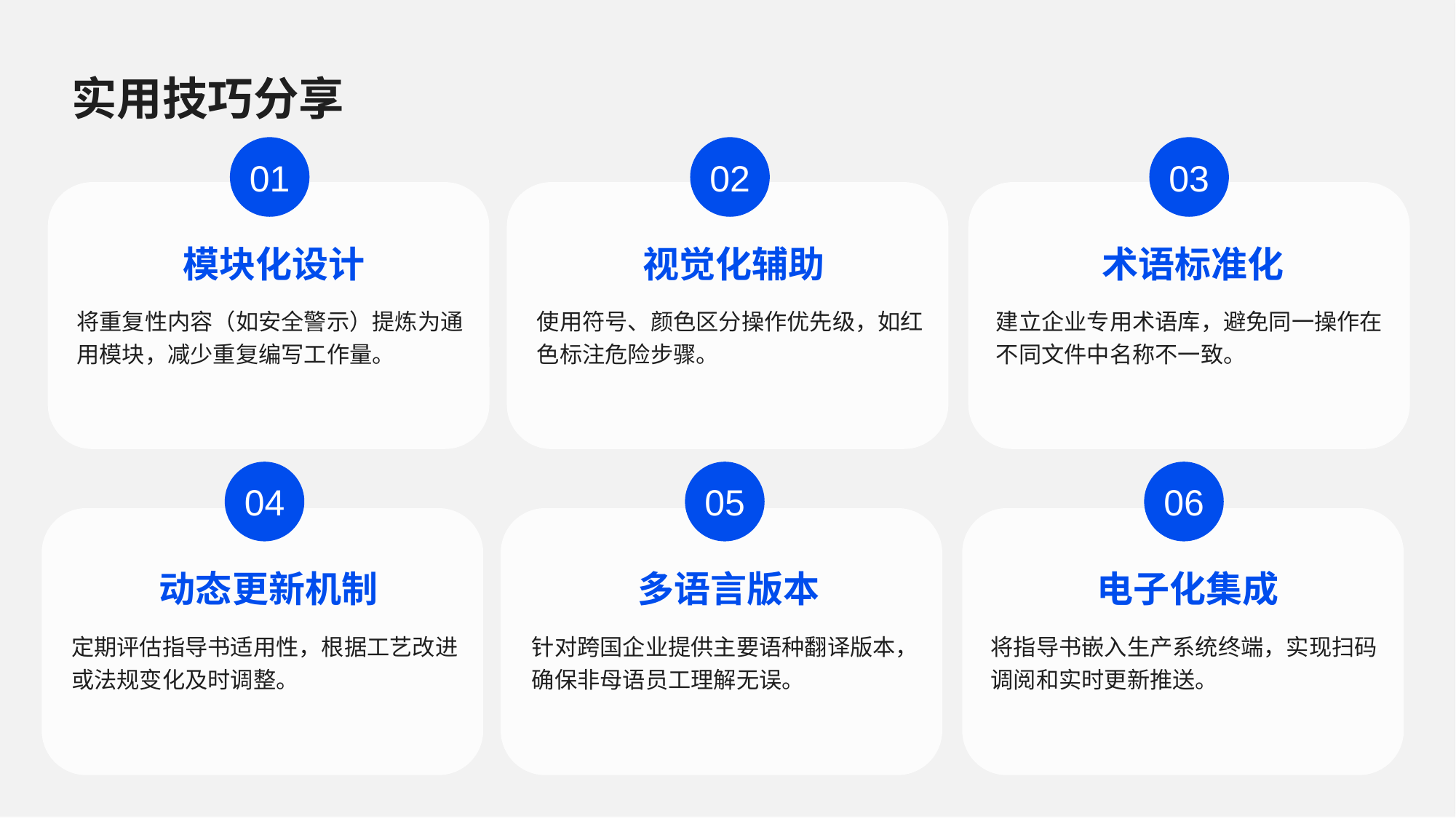

实用技巧分享
01
02
03

模块化设计
视觉化辅助
术语标准化
将重复性内容（如安全警示）提炼为通用模块，减少重复编写工作量。
使用符号、颜色区分操作优先级，如红色标注危险步骤。
建立企业专用术语库，避免同一操作在不同文件中名称不一致。
04
05
06

动态更新机制
多语言版本
电子化集成
定期评估指导书适用性，根据工艺改进或法规变化及时调整。
针对跨国企业提供主要语种翻译版本，确保非母语员工理解无误。
将指导书嵌入生产系统终端，实现扫码调阅和实时更新推送。